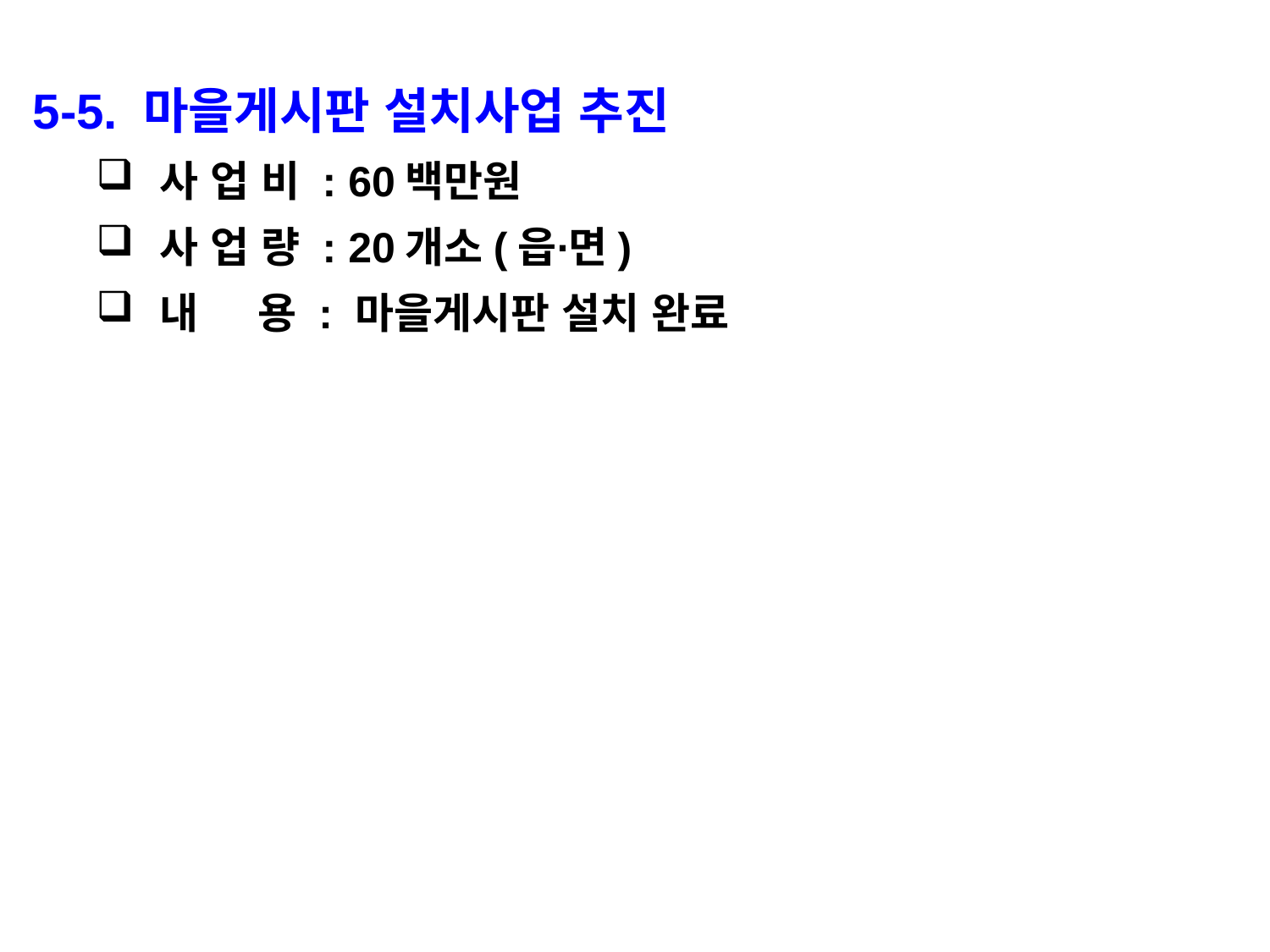

5-5. 마을게시판 설치사업 추진
사 업 비 : 60백만원
사 업 량 : 20개소(읍∙면)
내     용 : 마을게시판 설치 완료